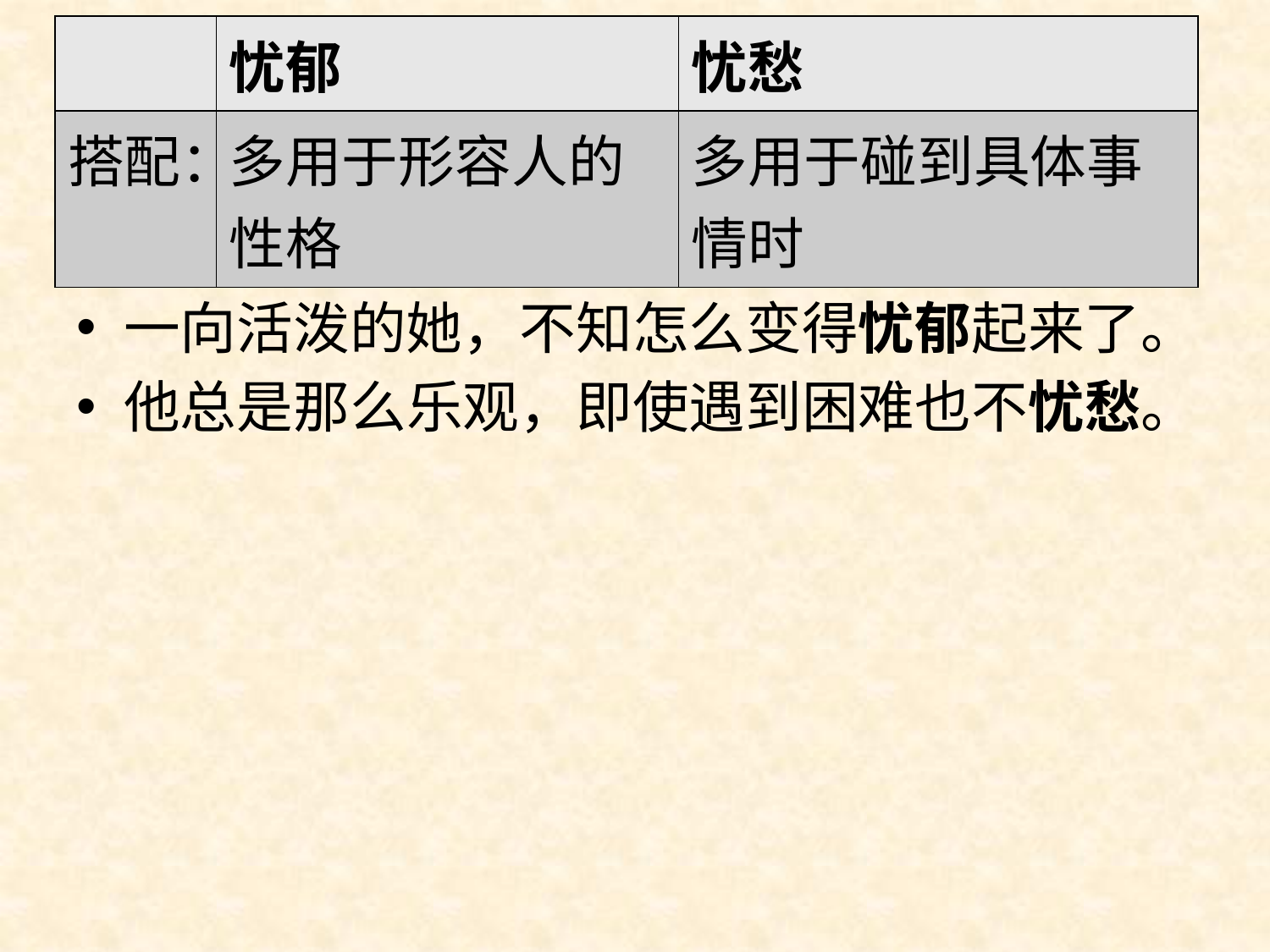

|  | 忧郁 | 忧愁 |
| --- | --- | --- |
| 搭配： | 多用于形容人的性格 | 多用于碰到具体事情时 |
#
一向活泼的她，不知怎么变得忧郁起来了。
他总是那么乐观，即使遇到困难也不忧愁。